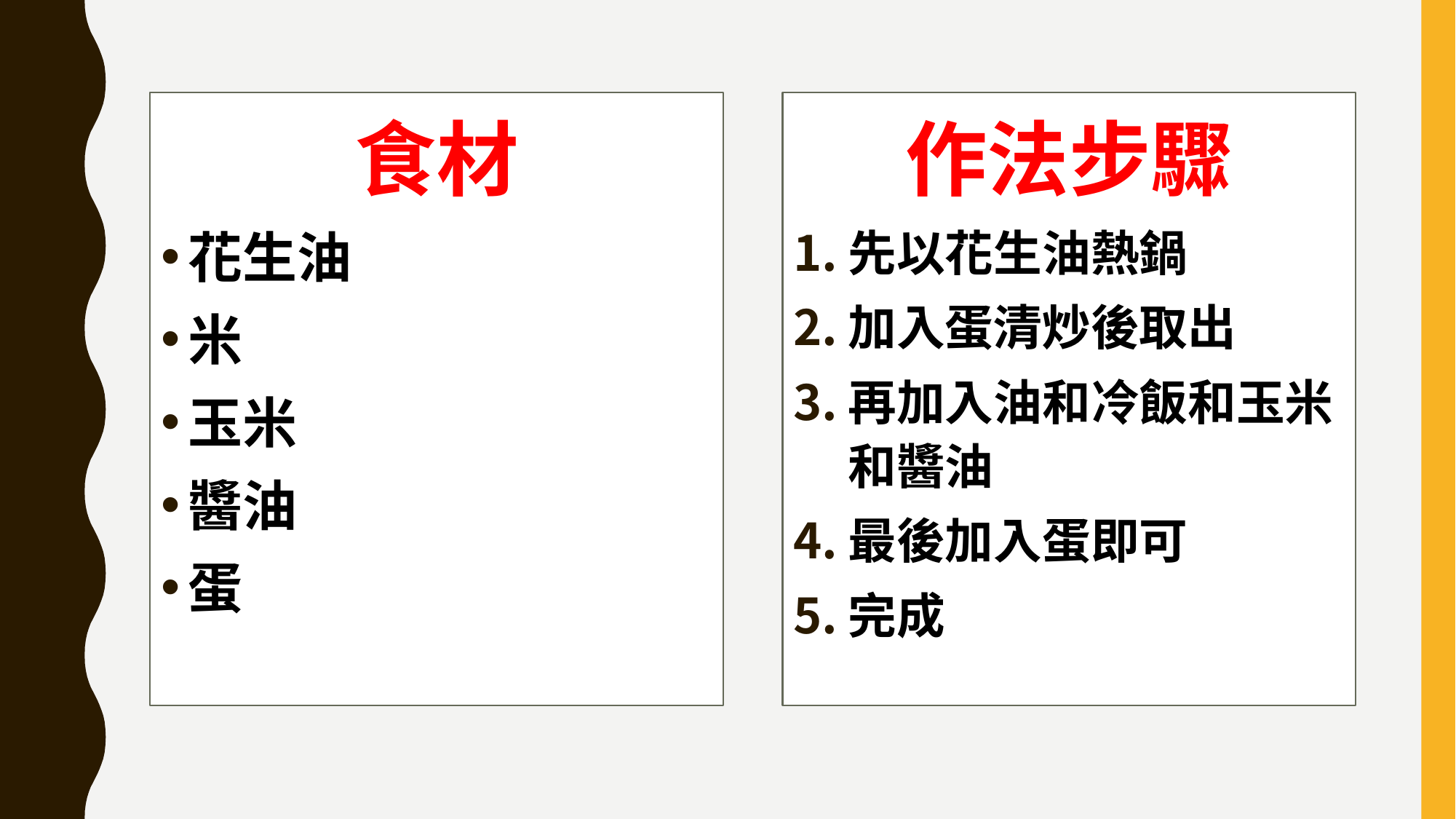

食材
花生油
米
玉米
醬油
蛋
作法步驟
先以花生油熱鍋
加入蛋清炒後取出
再加入油和冷飯和玉米和醬油
最後加入蛋即可
完成